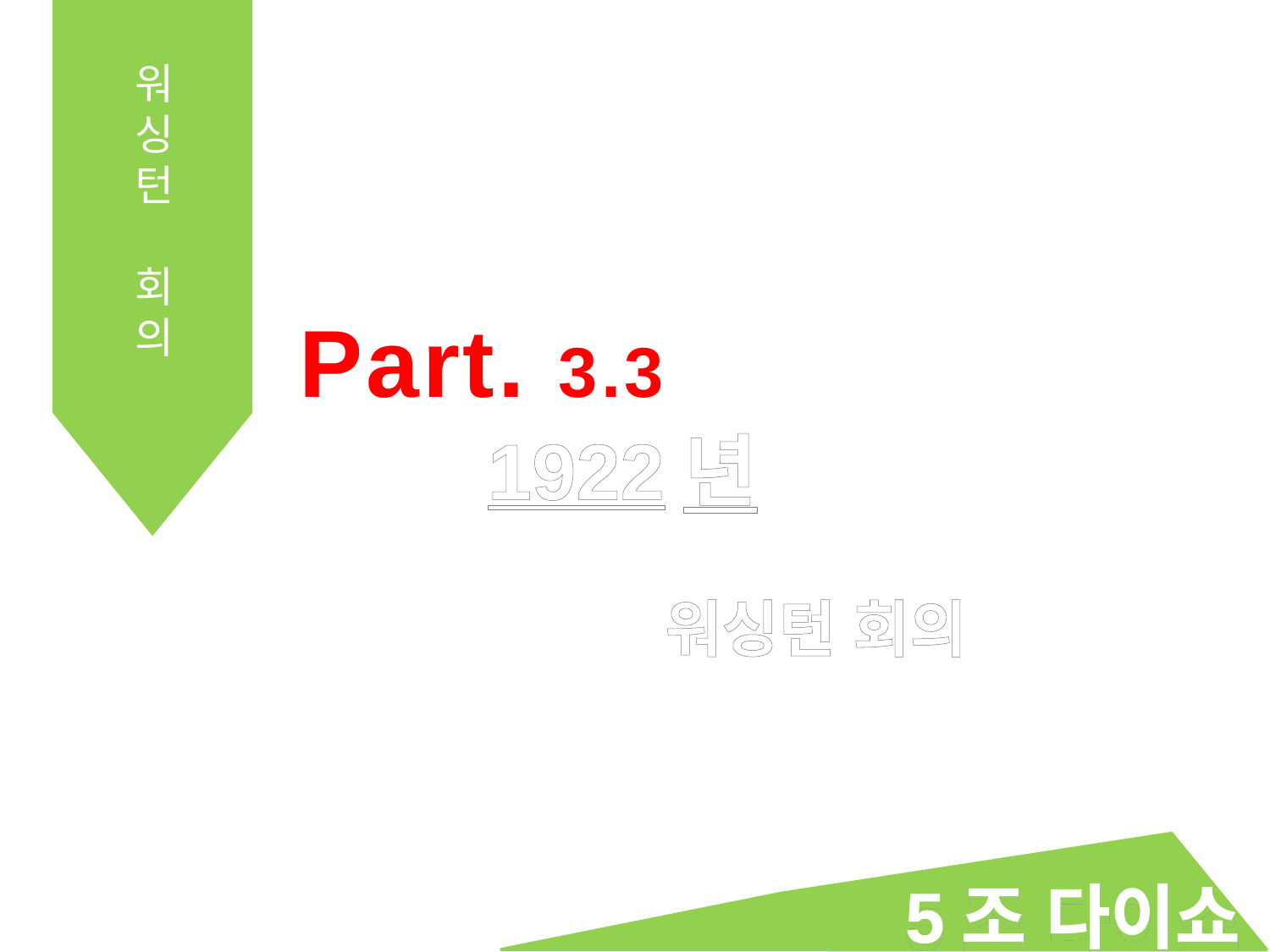

워
싱
턴

회의
 Part. 3.3
1922년

워싱턴 회의